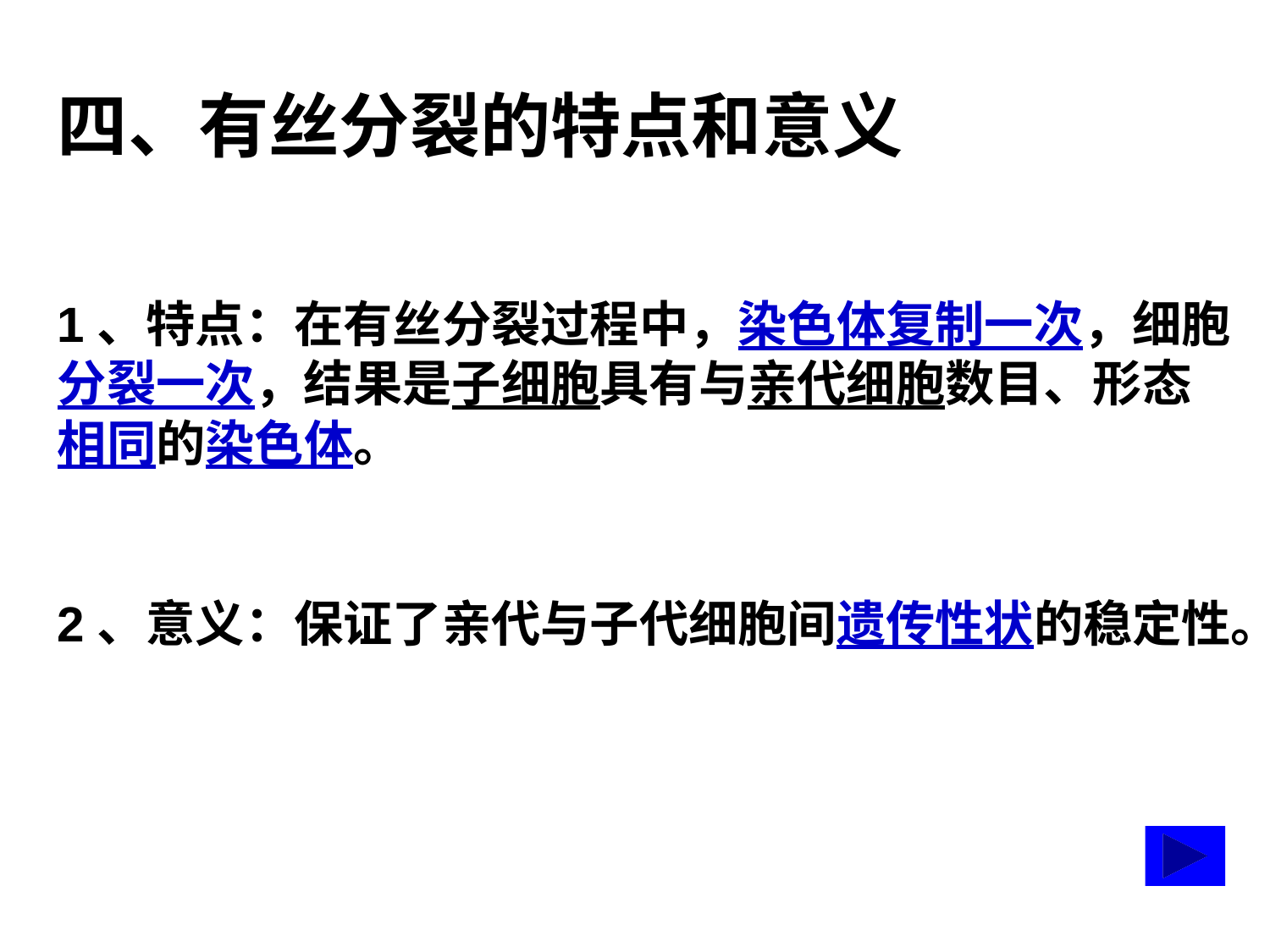

四、有丝分裂的特点和意义
1、特点：在有丝分裂过程中，染色体复制一次，细胞分裂一次，结果是子细胞具有与亲代细胞数目、形态相同的染色体。

2、意义：保证了亲代与子代细胞间遗传性状的稳定性。